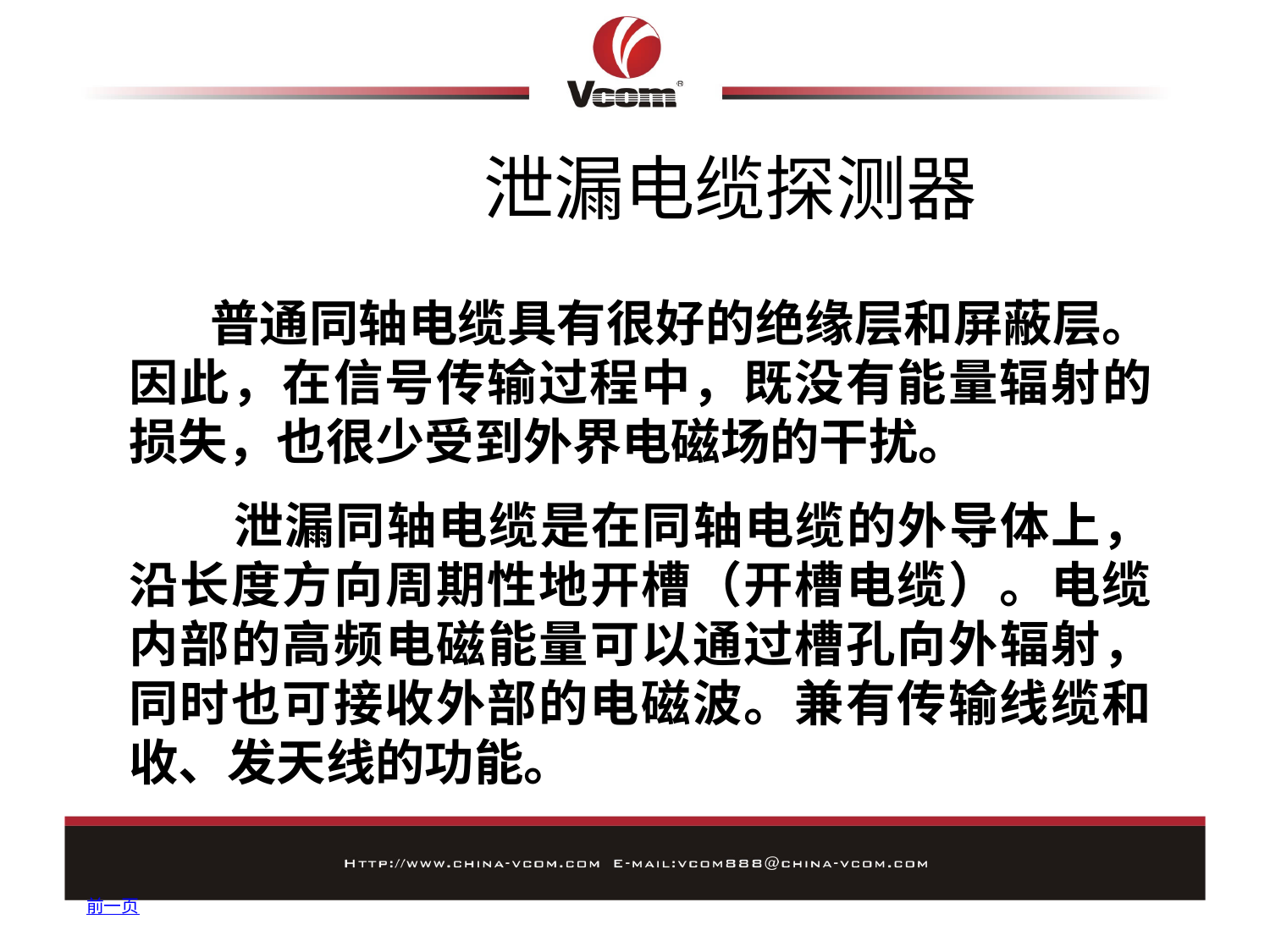

泄漏电缆探测器
      普通同轴电缆具有很好的绝缘层和屏蔽层。因此，在信号传输过程中，既没有能量辐射的损失，也很少受到外界电磁场的干扰。
       泄漏同轴电缆是在同轴电缆的外导体上，沿长度方向周期性地开槽（开槽电缆）。电缆内部的高频电磁能量可以通过槽孔向外辐射，同时也可接收外部的电磁波。兼有传输线缆和收、发天线的功能。

前一页